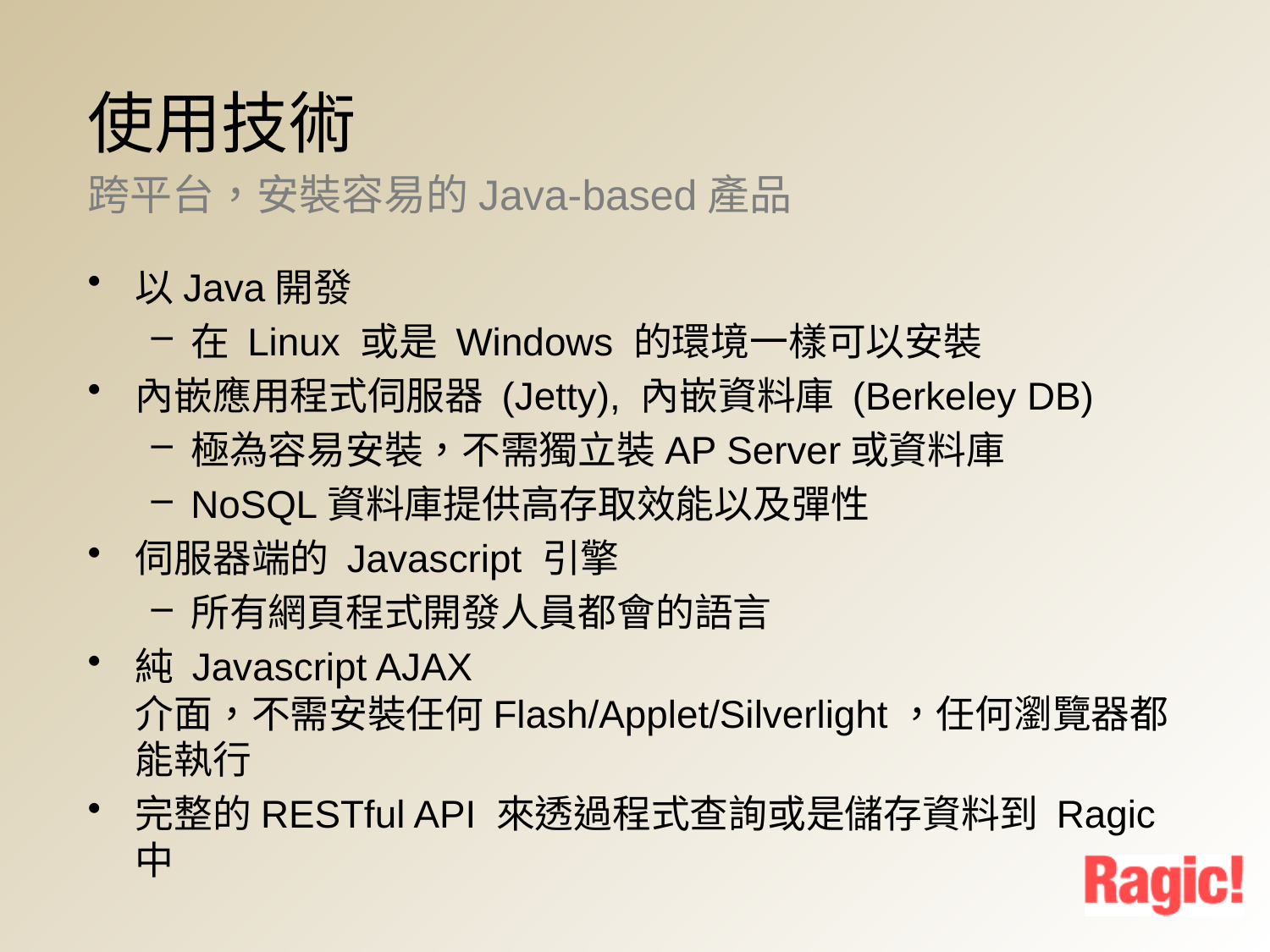

# 使用技術
跨平台，安裝容易的Java-based產品
以Java開發
在 Linux 或是 Windows 的環境一樣可以安裝
內嵌應用程式伺服器 (Jetty), 內嵌資料庫 (Berkeley DB)
極為容易安裝，不需獨立裝AP Server或資料庫
NoSQL資料庫提供高存取效能以及彈性
伺服器端的 Javascript 引擎
所有網頁程式開發人員都會的語言
純 Javascript AJAX 介面，不需安裝任何Flash/Applet/Silverlight，任何瀏覽器都能執行
完整的RESTful API 來透過程式查詢或是儲存資料到 Ragic 中